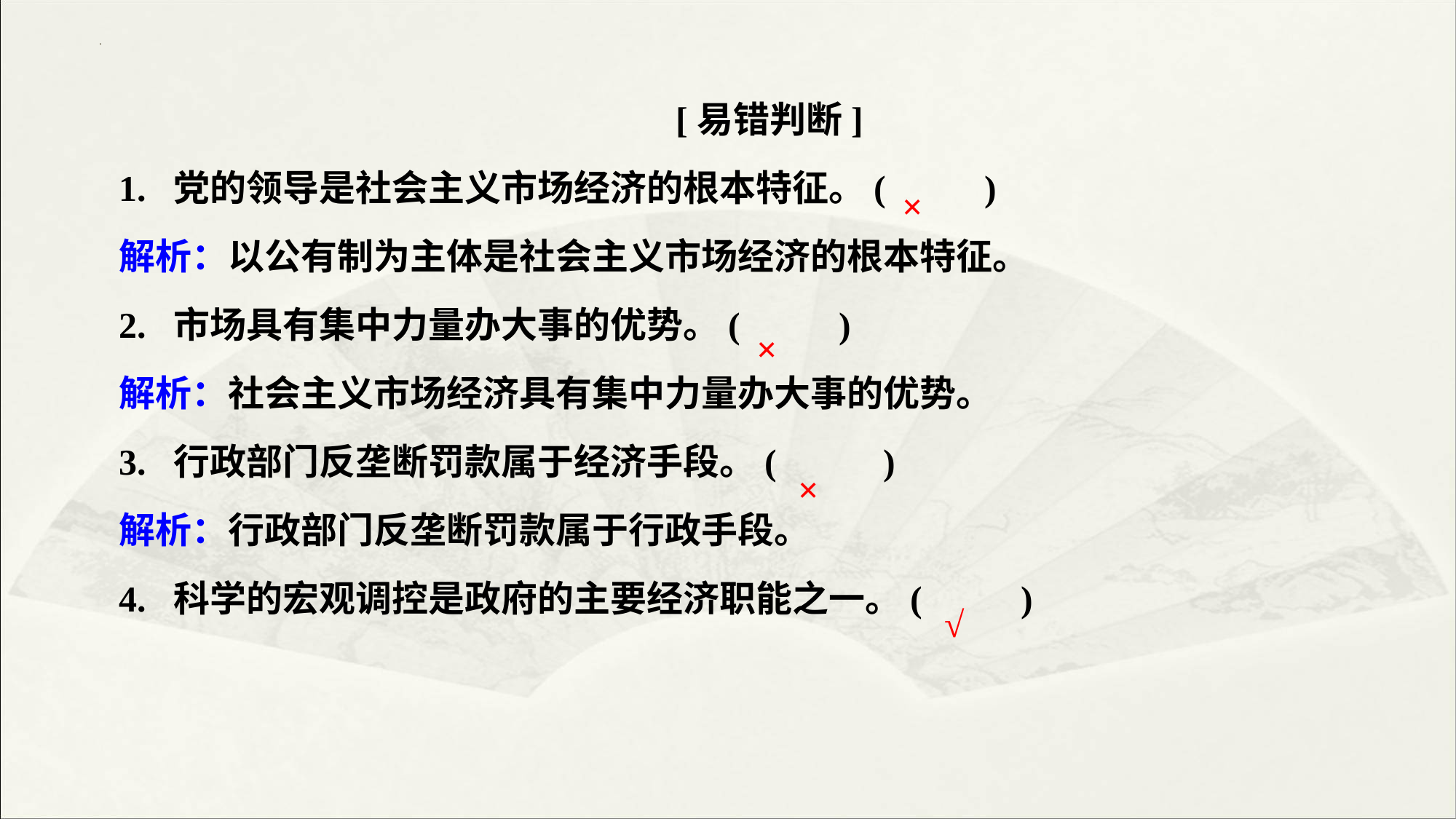

[易错判断]
1.  党的领导是社会主义市场经济的根本特征。(　 　)
解析：以公有制为主体是社会主义市场经济的根本特征。
2.  市场具有集中力量办大事的优势。(　 　)
解析：社会主义市场经济具有集中力量办大事的优势。
3.  行政部门反垄断罚款属于经济手段。(　  　)
解析：行政部门反垄断罚款属于行政手段。
4.  科学的宏观调控是政府的主要经济职能之一。(　 　)
×
×
×
√